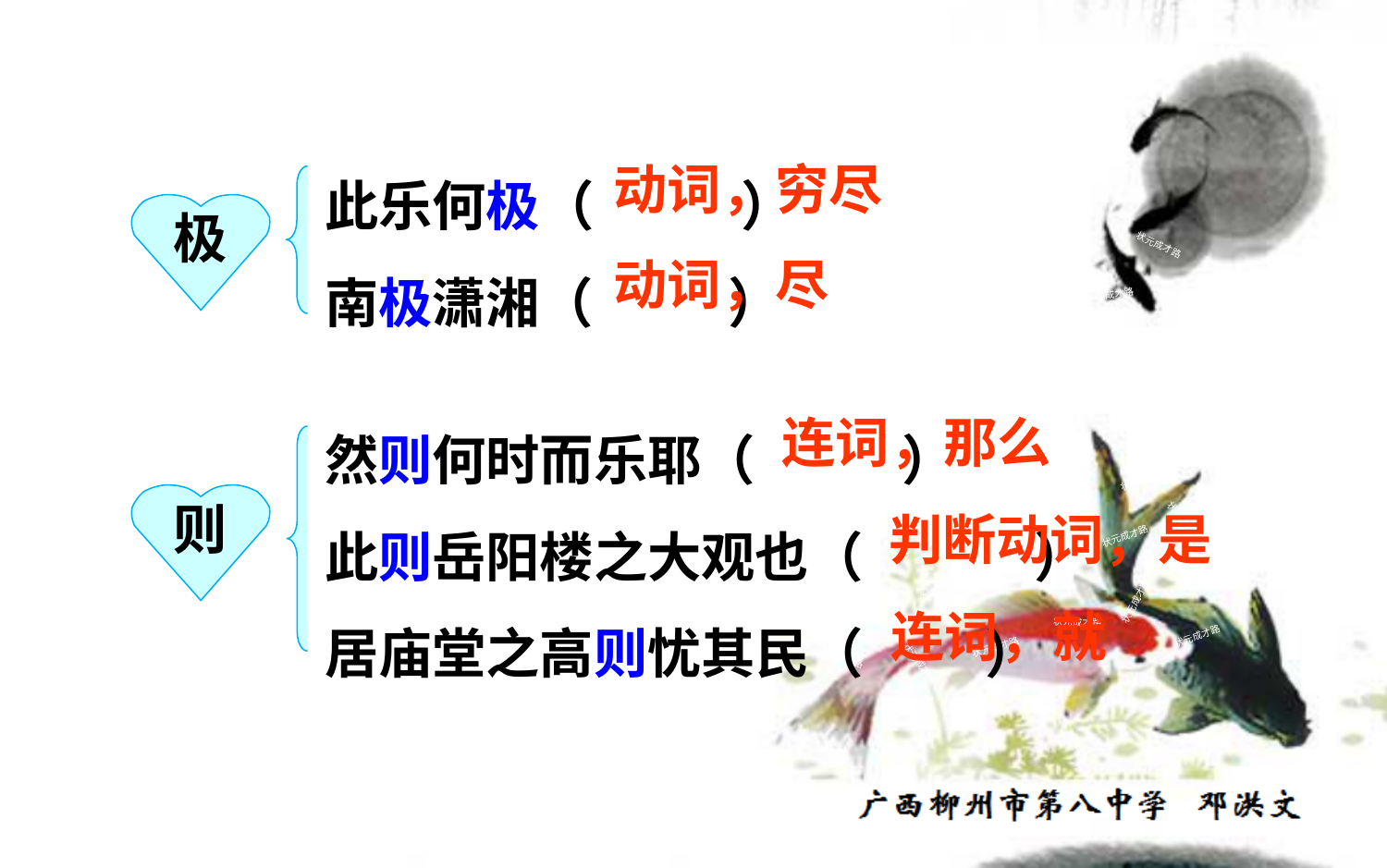

此乐何极（            ）
南极潇湘（           ）
动词，穷尽

极
状元成才路
状元成才路
状元成才路
状元成才路
状元成才路
状元成才路
状元成才路
状元成才路
状元成才路
动词，尽
状元成才路
状元成才路
状元成才路
状元成才路
状元成才路
状元成才路
状元成才路
状元成才路
状元成才路
状元成才路
状元成才路
状元成才路
状元成才路
状元成才路
状元成才路
状元成才路
状元成才路
状元成才路
状元成才路
状元成才路
状元成才路
状元成才路
状元成才路
状元成才路
状元成才路
状元成才路
状元成才路
状元成才路
状元成才路
状元成才路
状元成才路
状元成才路
然则何时而乐耶（            ）
此则岳阳楼之大观也（              ）
居庙堂之高则忧其民（          ）
状元成才路
状元成才路
状元成才路
状元成才路
连词，那么
状元成才路
状元成才路
状元成才路
状元成才路
状元成才路
状元成才路
状元成才路

则
状元成才路
状元成才路
状元成才路
状元成才路
状元成才路
状元成才路
状元成才路
状元成才路
状元成才路
状元成才路
状元成才路
状元成才路
状元成才路
状元成才路
状元成才路
状元成才路
判断动词，是
状元成才路
状元成才路
状元成才路
状元成才路
状元成才路
状元成才路
状元成才路
状元成才路
状元成才路
状元成才路
状元成才路
状元成才路
状元成才路
状元成才路
状元成才路
状元成才路
状元成才路
状元成才路
状元成才路
状元成才路
状元成才路
状元成才路
状元成才路
连词，就
状元成才路
状元成才路
状元成才路
状元成才路
状元成才路
状元成才路
状元成才路
状元成才路
状元成才路